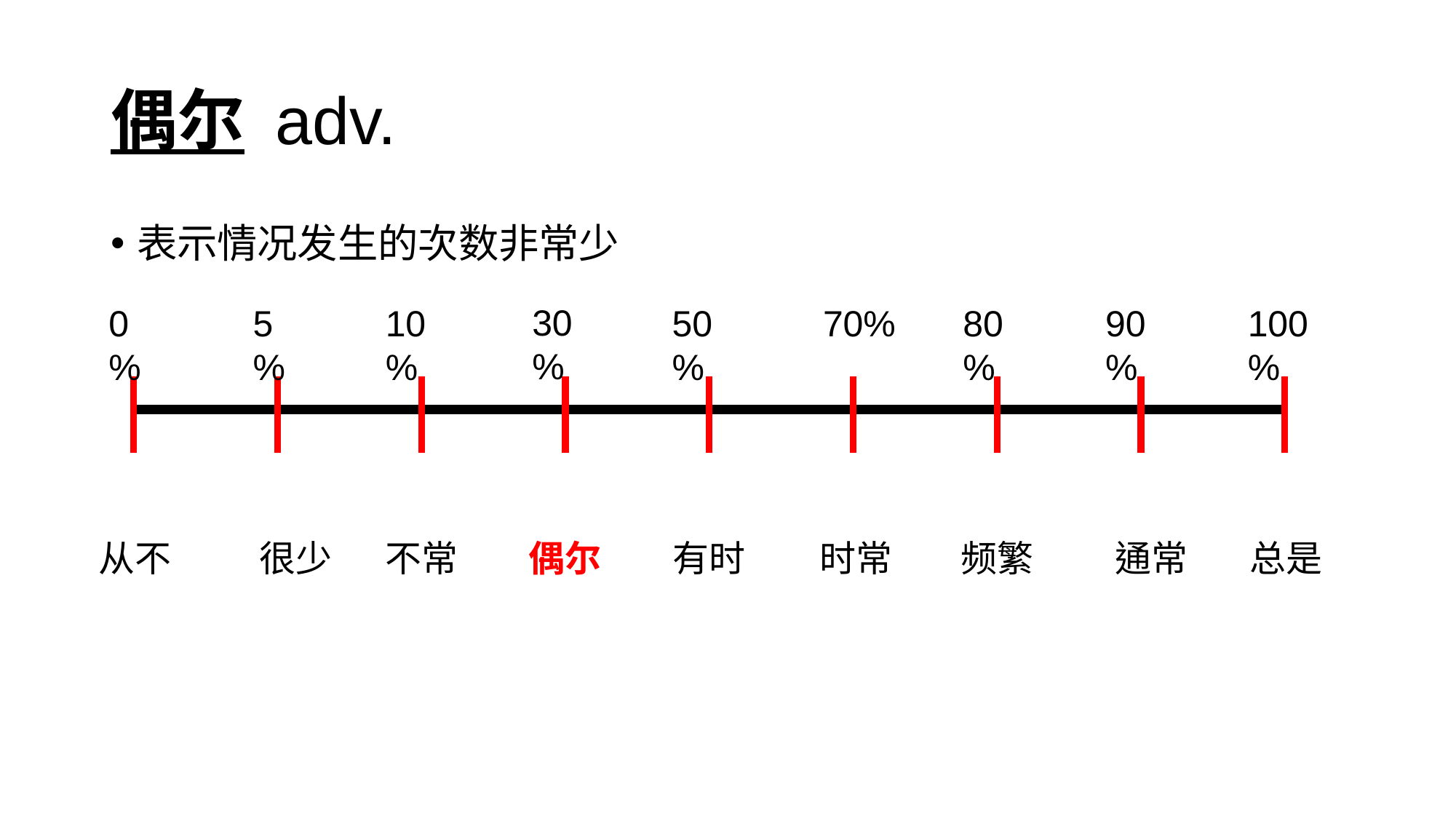

# 偶尔 adv.
表示情况发生的次数非常少
30%
0%
5%
10%
80%
90%
100%
50%
70%
从不
很少
不常
时常
偶尔
有时
频繁
通常
总是